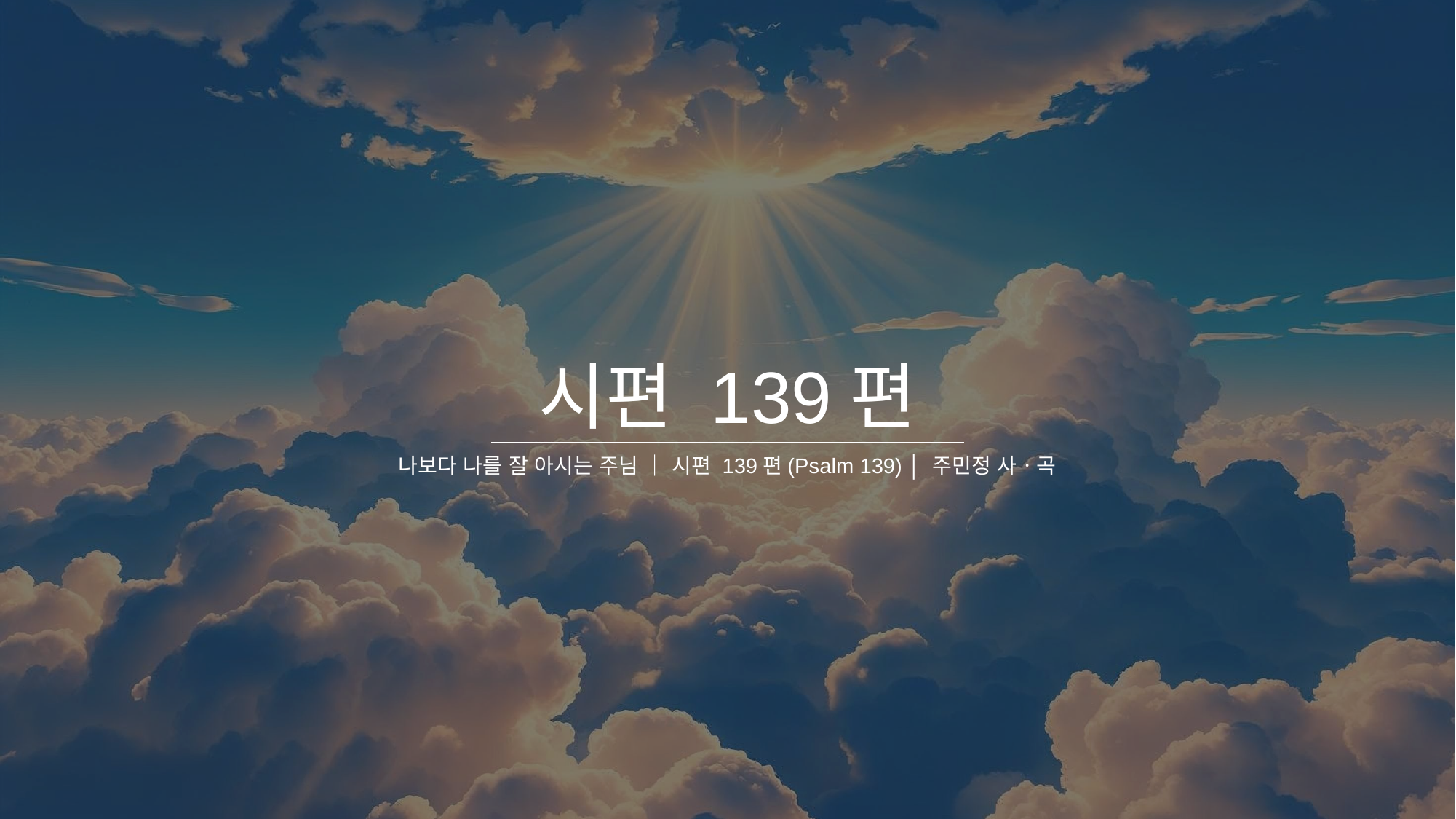

# 시편 139편
나보다 나를 잘 아시는 주님 │ 시편 139편(Psalm 139) │ 주민정 사ㆍ곡